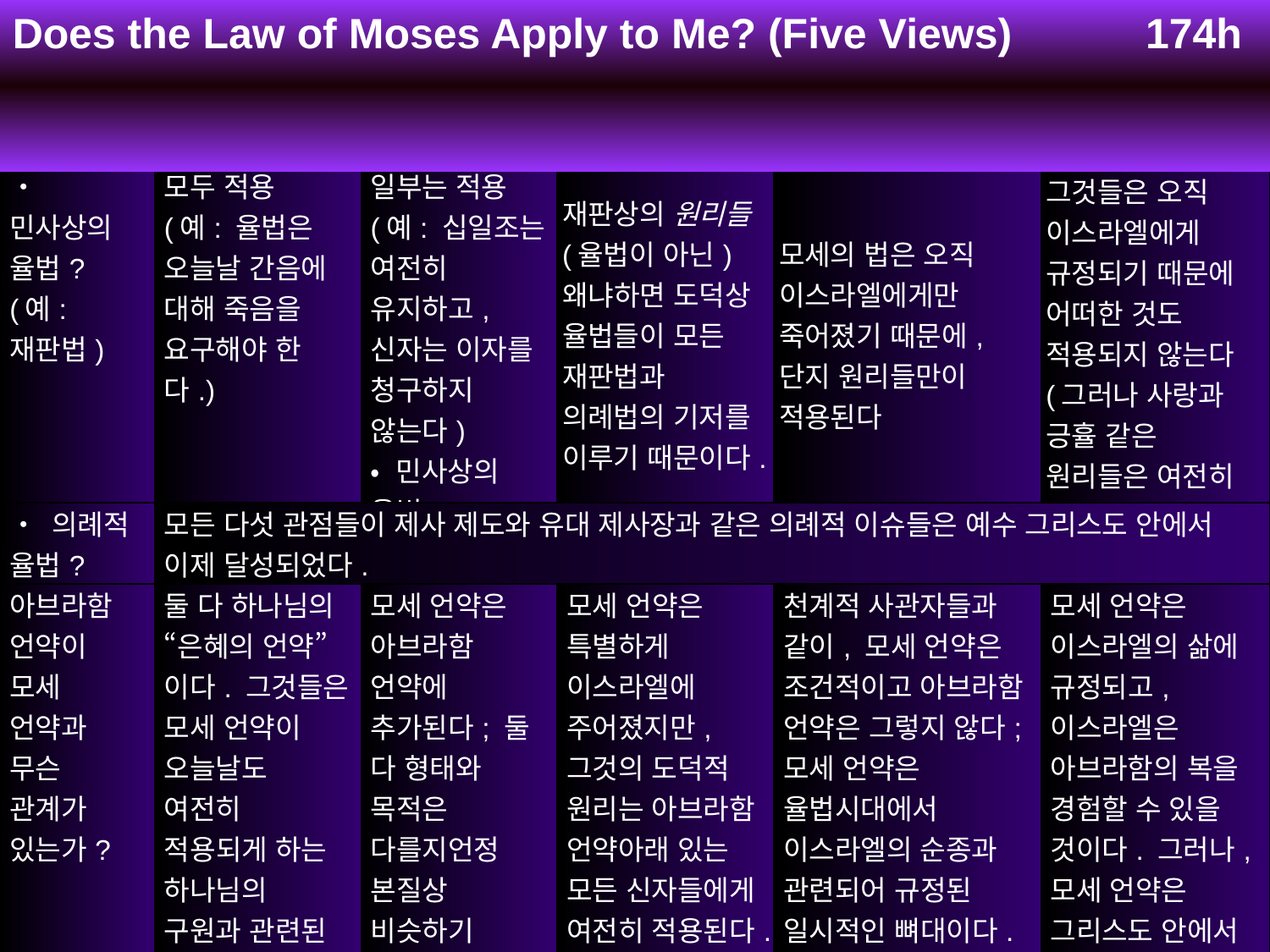

Does the Law of Moses Apply to Me? (Five Views)
174h

|  | 신정 그랙 바센 | 개혁주의 윌럼 반거메런 | 더 중한 이슈들 월터 카이저 |  | 수정된 루터교 더글라스 무 | 천계적 웨인 G. 스트릭랜드 |
| --- | --- | --- | --- | --- | --- | --- |
| • 민사상의 율법? (예: 재판법) | 모두 적용 (예: 율법은 오늘날 간음에 대해 죽음을 요구해야 한다.) | 일부는 적용 (예: 십일조는 여전히 유지하고, 신자는 이자를 청구하지 않는다) • 민사상의 율법? (예: 재판법) | 재판상의 원리들 (율법이 아닌) 왜냐하면 도덕상 율법들이 모든 재판법과 의례법의 기저를 이루기 때문이다. | 모세의 법은 오직 이스라엘에게만 죽어졌기 때문에, 단지 원리들만이 적용된다 |  | 그것들은 오직 이스라엘에게 규정되기 때문에 어떠한 것도 적용되지 않는다 (그러나 사랑과 긍휼 같은 원리들은 여전히 적용된다) |
| • 의례적 율법? | 모든 다섯 관점들이 제사 제도와 유대 제사장과 같은 의례적 이슈들은 예수 그리스도 안에서 이제 달성되었다. |  |  |  |  |  |
| 아브라함 언약이 모세 언약과 무슨 관계가 있는가? | 둘 다 하나님의 “은혜의 언약”이다. 그것들은 모세 언약이 오늘날도 여전히 적용되게 하는 하나님의 구원과 관련된 동일한 본질을 소유한다. | 모세 언약은 아브라함 언약에 추가된다; 둘 다 형태와 목적은 다를지언정 본질상 비슷하기 때문에 여전히 적용된다. | 모세 언약은 특별하게 이스라엘에 주어졌지만, 그것의 도덕적 원리는 아브라함 언약아래 있는 모든 신자들에게 여전히 적용된다. | 천계적 사관자들과 같이, 모세 언약은 조건적이고 아브라함 언약은 그렇지 않다; 모세 언약은 율법시대에서 이스라엘의 순종과 관련되어 규정된 일시적인 뼈대이다. |  | 모세 언약은 이스라엘의 삶에 규정되고, 이스라엘은 아브라함의 복을 경험할 수 있을 것이다. 그러나, 모세 언약은 그리스도 안에서 충족되었기 때문에 더 이상 작동되지 않는다. |